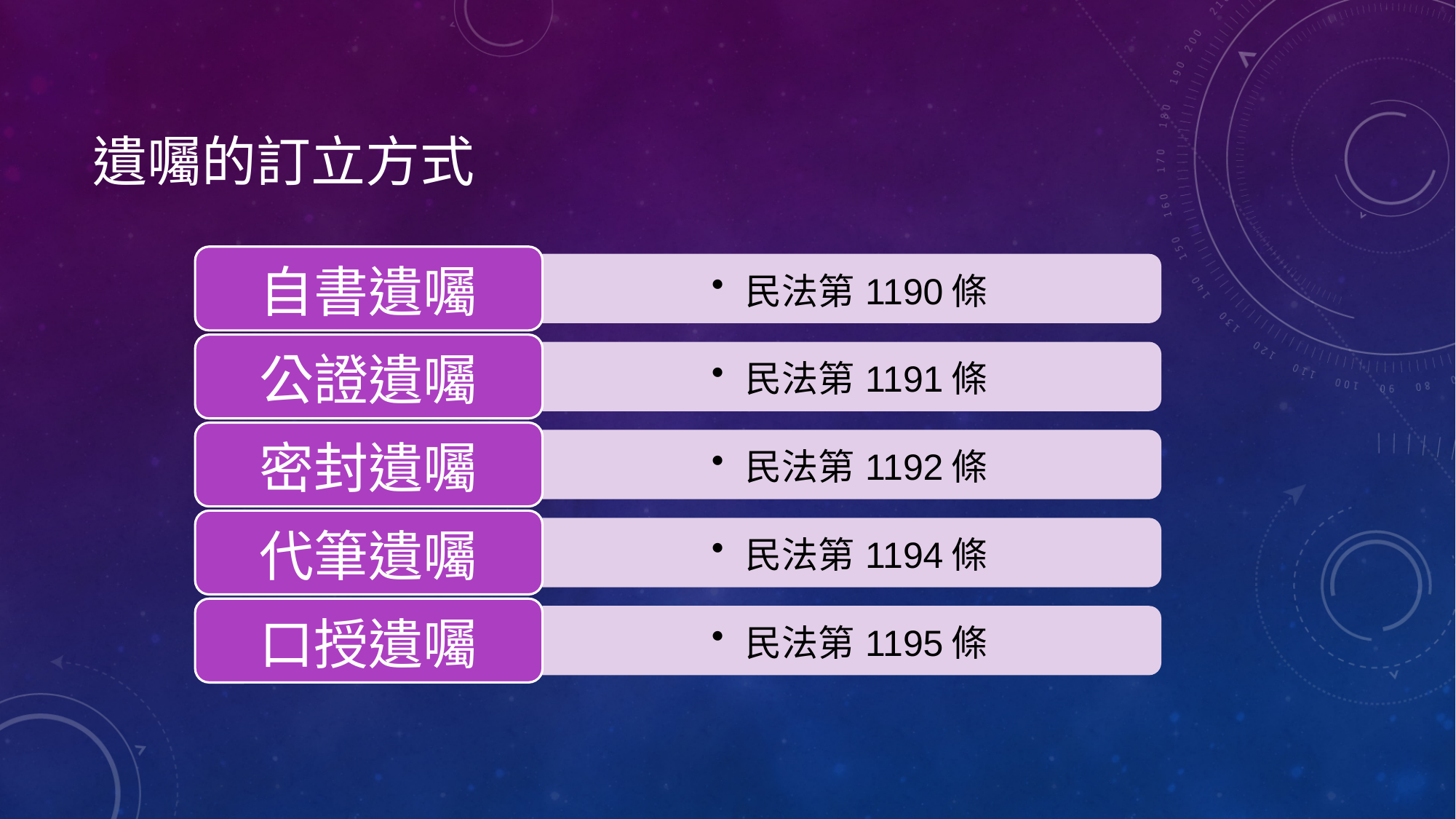

遺囑的訂立方式
自書遺囑
民法第1190條
公證遺囑
民法第1191條
民法第1192條
代筆遺囑
民法第1194條
口授遺囑
民法第1195條
密封遺囑